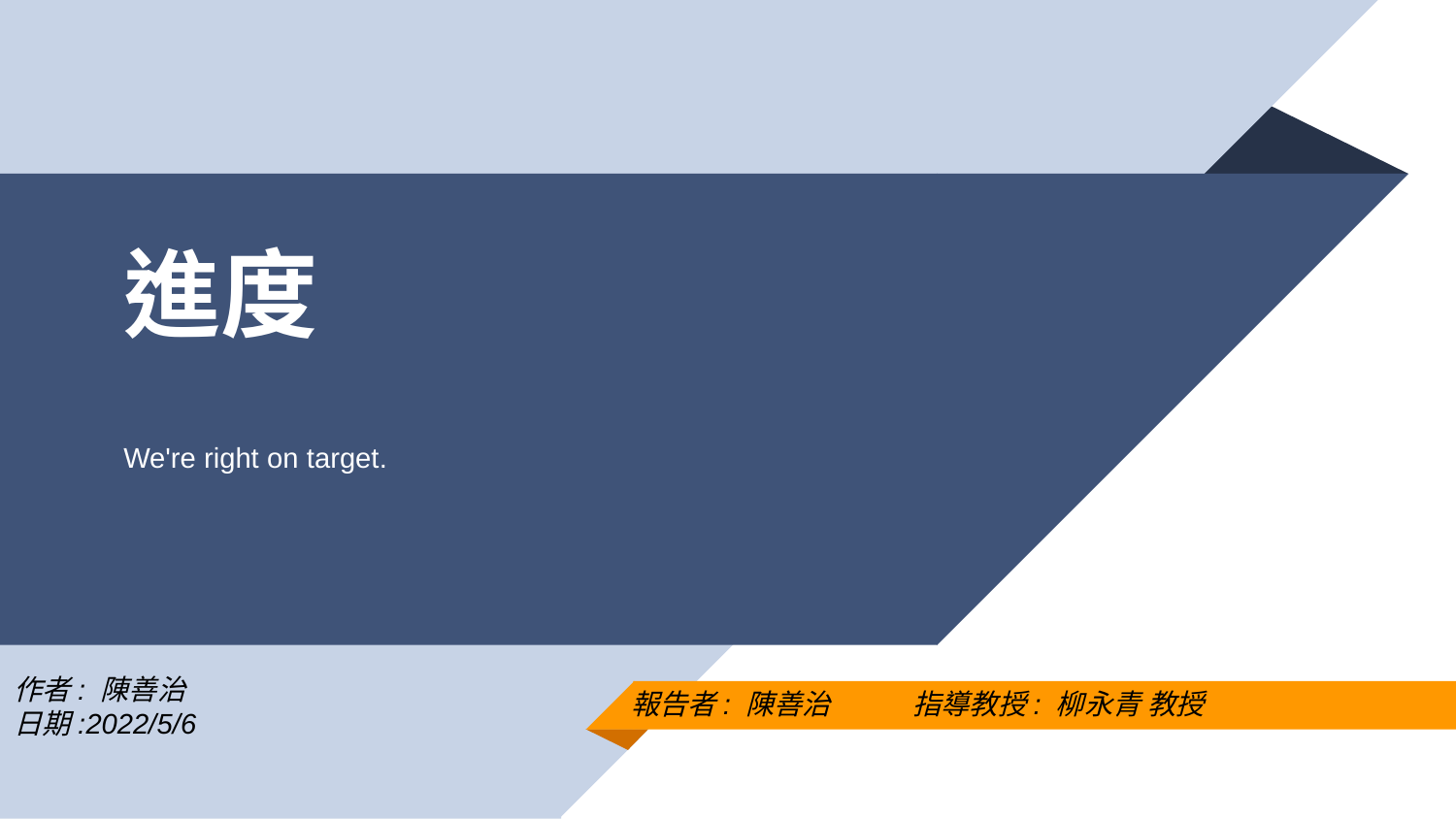

# 進度
We're right on target.
作者: 陳善治
日期:2022/5/6
報告者: 陳善治             指導教授: 柳永青 教授